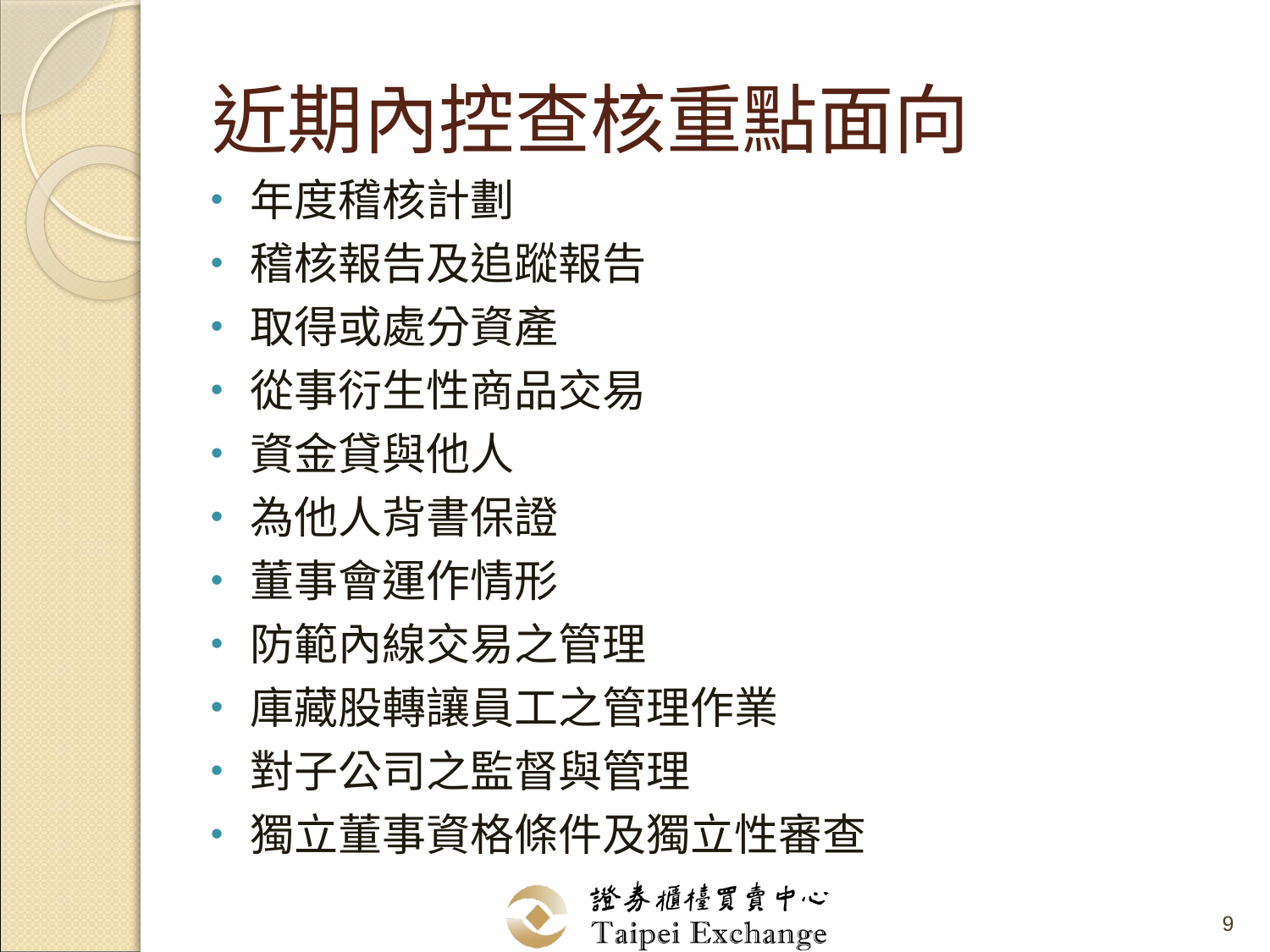

# 近期內控查核重點面向
年度稽核計劃
稽核報告及追蹤報告
取得或處分資產
從事衍生性商品交易
資金貸與他人
為他人背書保證
董事會運作情形
防範內線交易之管理
庫藏股轉讓員工之管理作業
對子公司之監督與管理
獨立董事資格條件及獨立性審查
9